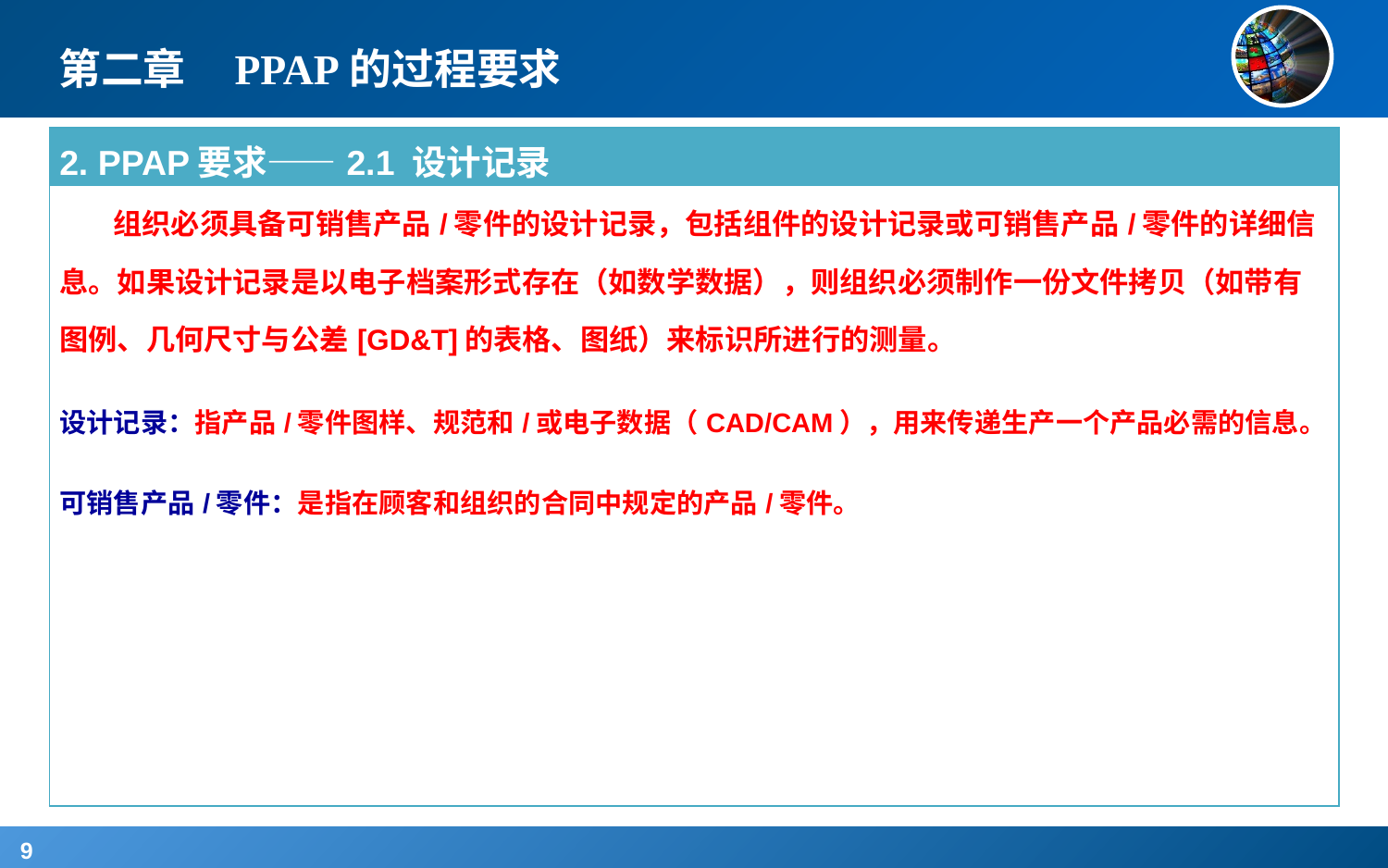

# 第二章    PPAP的过程要求
| 2. PPAP要求——2.1 设计记录 |
| --- |
| 组织必须具备可销售产品/零件的设计记录，包括组件的设计记录或可销售产品/零件的详细信息。如果设计记录是以电子档案形式存在（如数学数据），则组织必须制作一份文件拷贝（如带有图例、几何尺寸与公差[GD&T]的表格、图纸）来标识所进行的测量。 设计记录：指产品/零件图样、规范和/或电子数据（CAD/CAM），用来传递生产一个产品必需的信息。 可销售产品/零件：是指在顾客和组织的合同中规定的产品/零件。 |